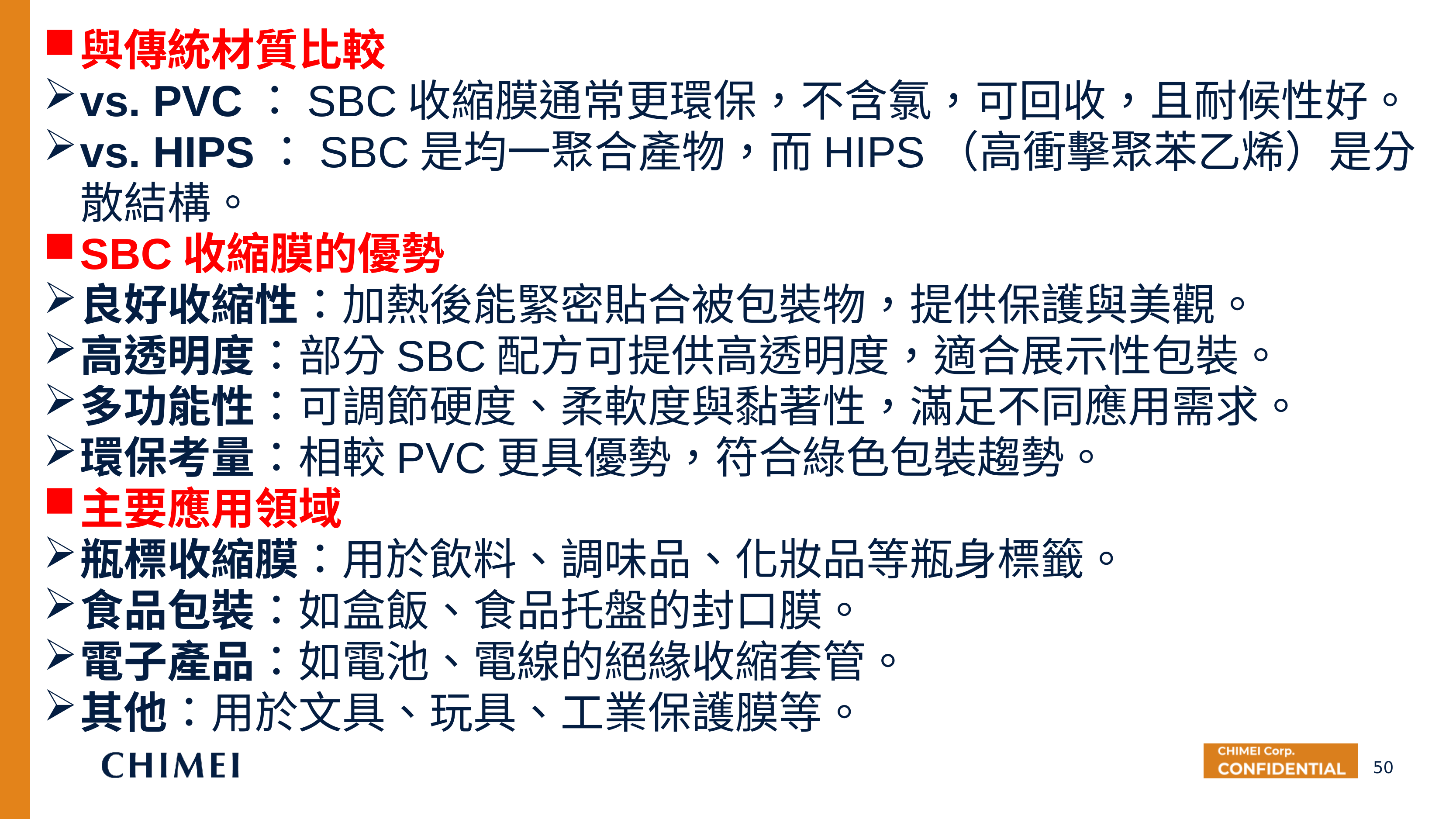

與傳統材質比較
vs. PVC：SBC收縮膜通常更環保，不含氯，可回收，且耐候性好。
vs. HIPS：SBC是均一聚合產物，而HIPS（高衝擊聚苯乙烯）是分散結構。
SBC收縮膜的優勢
良好收縮性：加熱後能緊密貼合被包裝物，提供保護與美觀。
高透明度：部分SBC配方可提供高透明度，適合展示性包裝。
多功能性：可調節硬度、柔軟度與黏著性，滿足不同應用需求。
環保考量：相較PVC更具優勢，符合綠色包裝趨勢。
主要應用領域
瓶標收縮膜：用於飲料、調味品、化妝品等瓶身標籤。
食品包裝：如盒飯、食品托盤的封口膜。
電子產品：如電池、電線的絕緣收縮套管。
其他：用於文具、玩具、工業保護膜等。

50